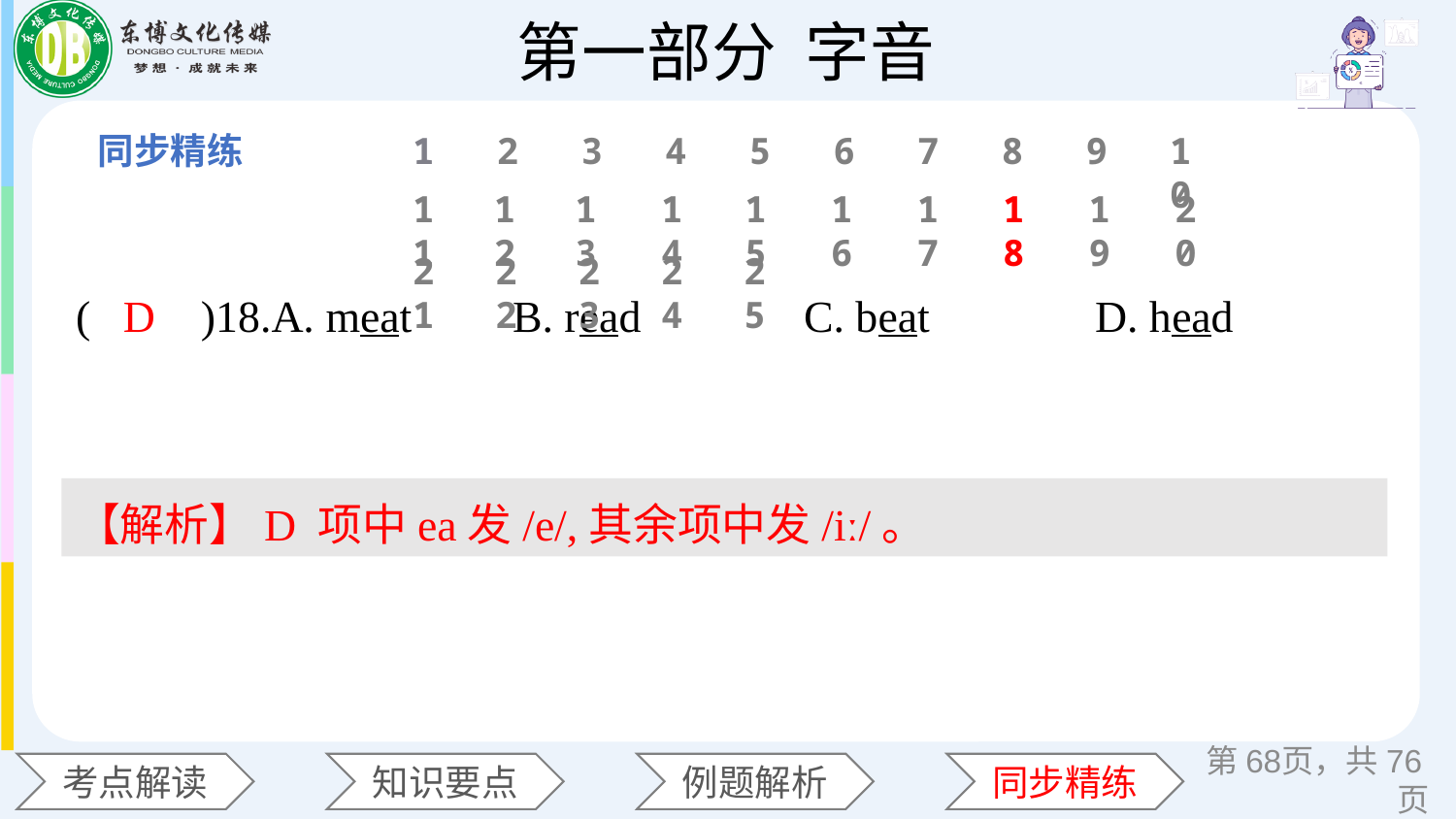

1
2
3
4
5
6
7
8
9
10
11
12
13
14
15
16
17
18
19
20

(　　)18.A. meat    	B. read    	C. beat    	D. head
21
22
23
24
25
D
【解析】D 项中ea发/e/,其余项中发/iː/。
第68页，共76页